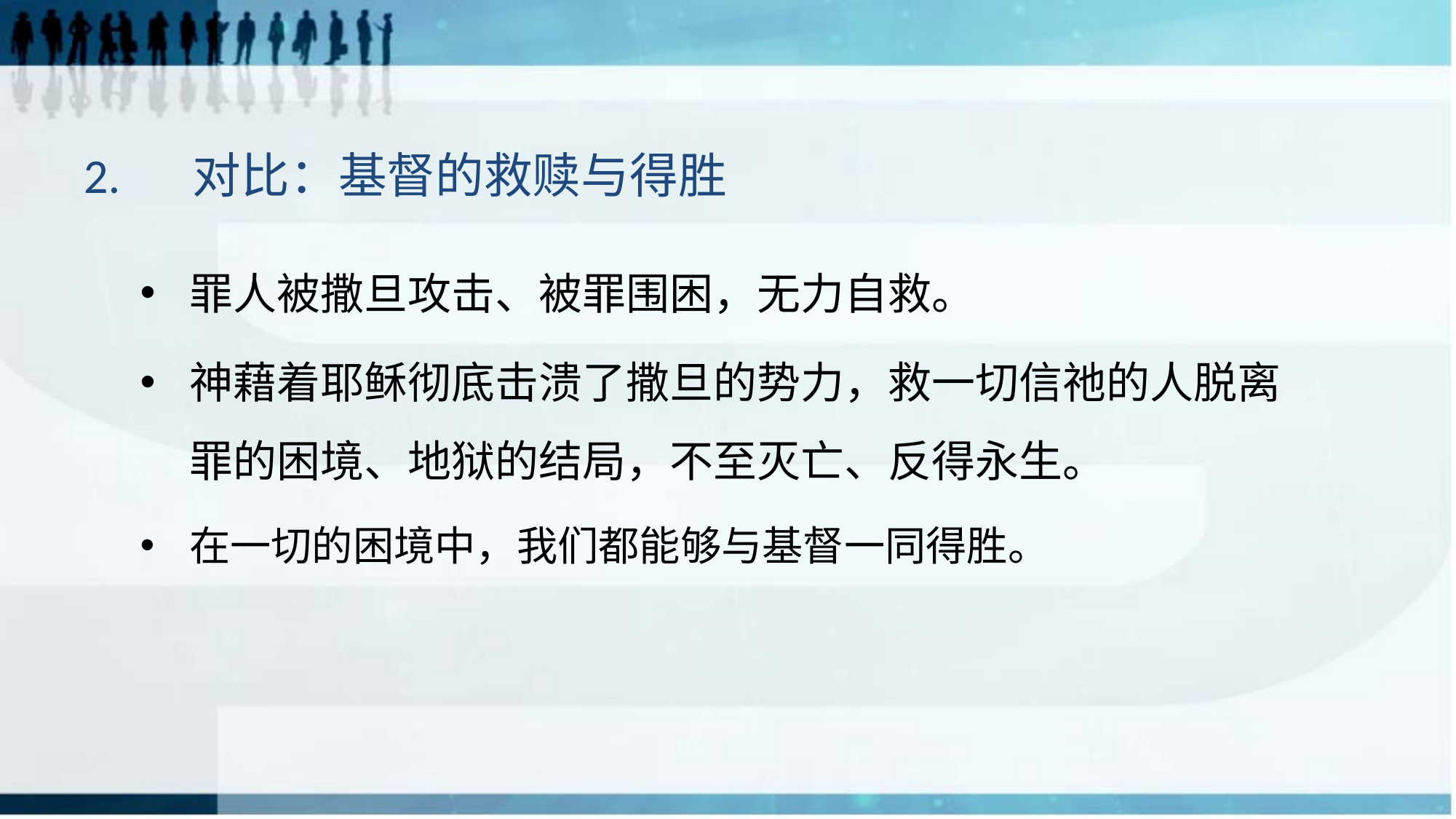

# 2.	对比：基督的救赎与得胜
罪人被撒旦攻击、被罪围困，无力自救。
神藉着耶稣彻底击溃了撒旦的势力，救一切信祂的人脱离罪的困境、地狱的结局，不至灭亡、反得永生。
在一切的困境中，我们都能够与基督一同得胜。